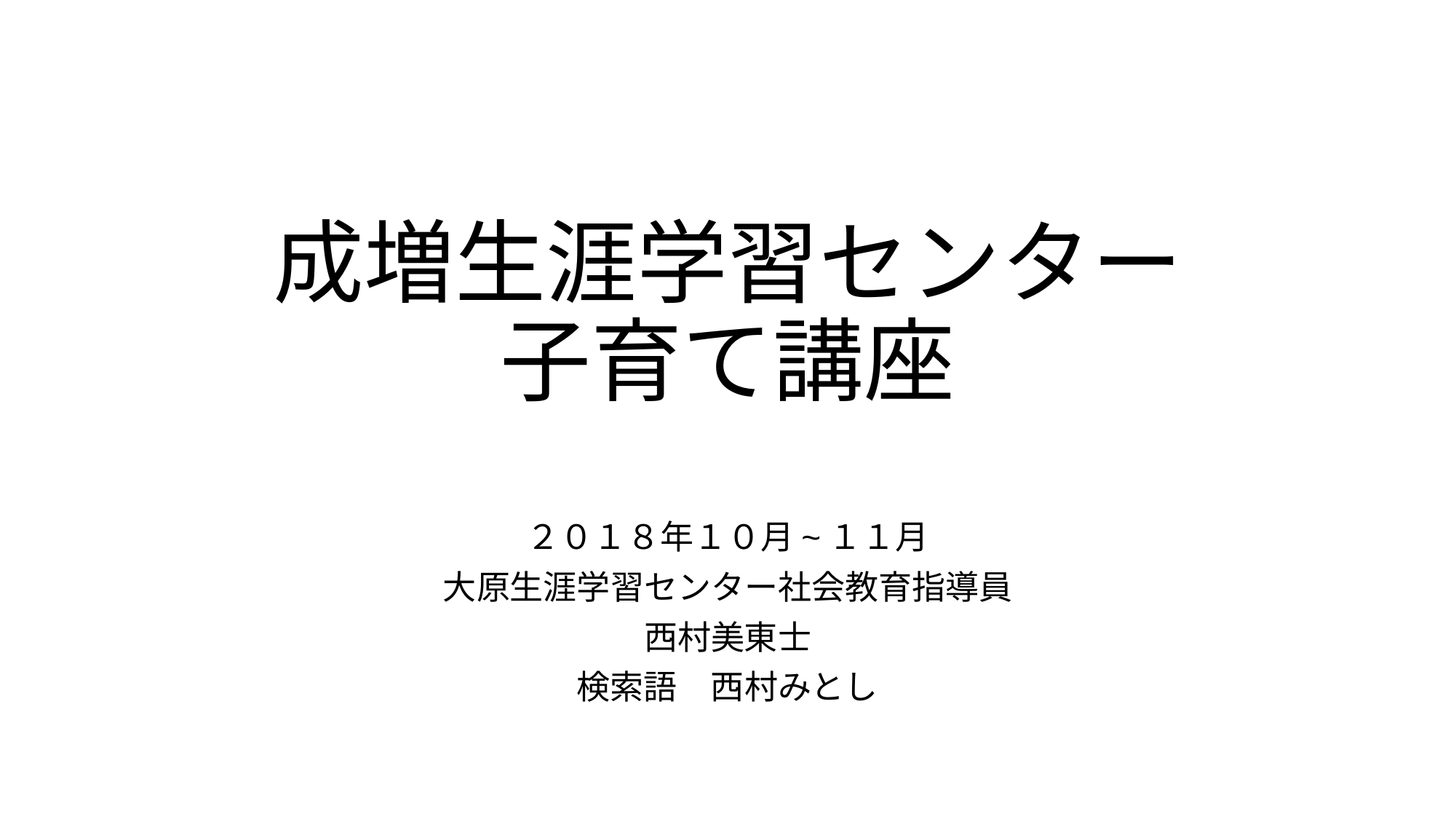

# 成増生涯学習センター 子育て講座
２０１８年１０月~１１月
大原生涯学習センター社会教育指導員
西村美東士
検索語　西村みとし